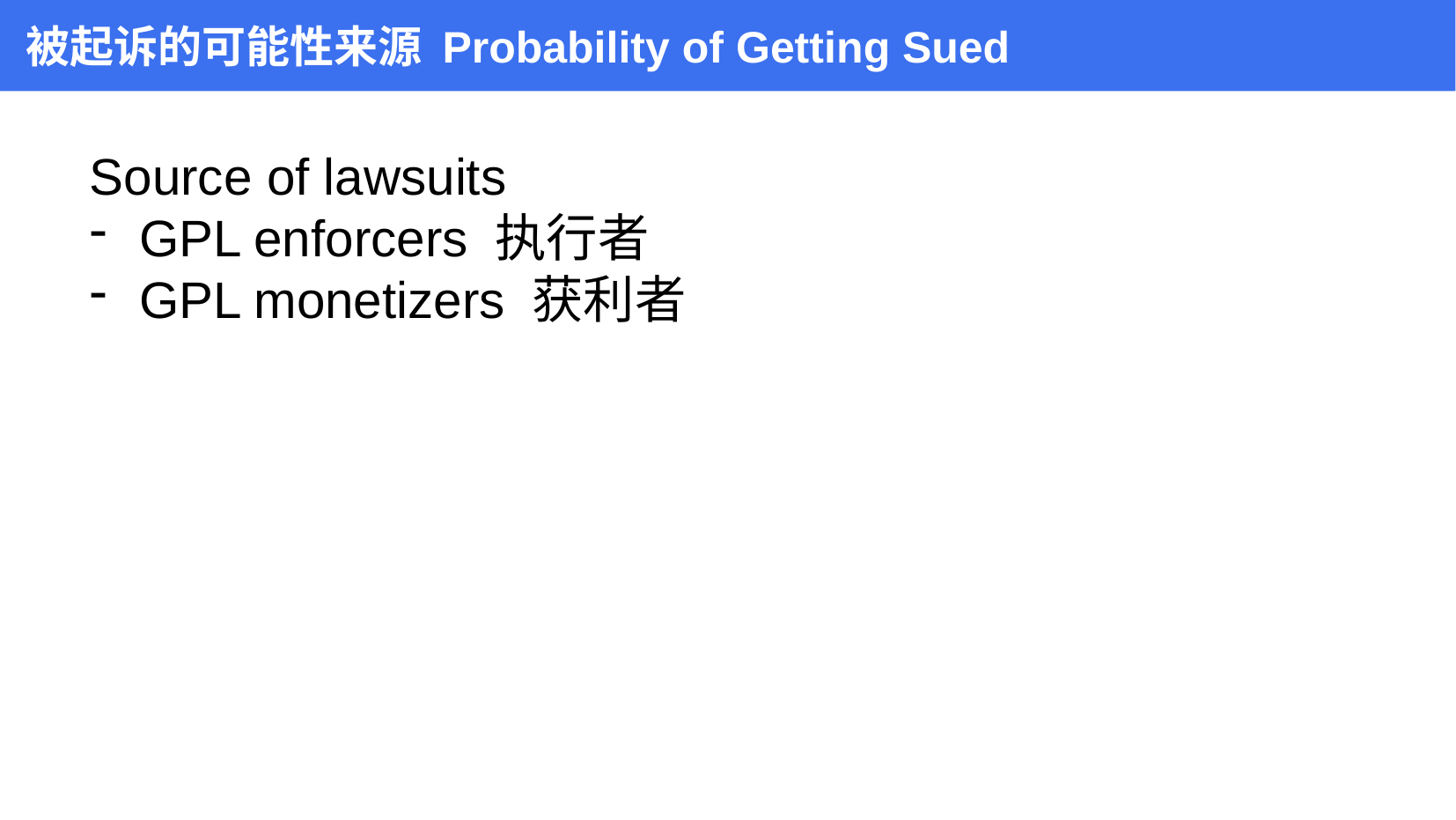

# 被起诉的可能性来源 Probability of Getting Sued
Source of lawsuits
GPL enforcers 执行者
GPL monetizers 获利者